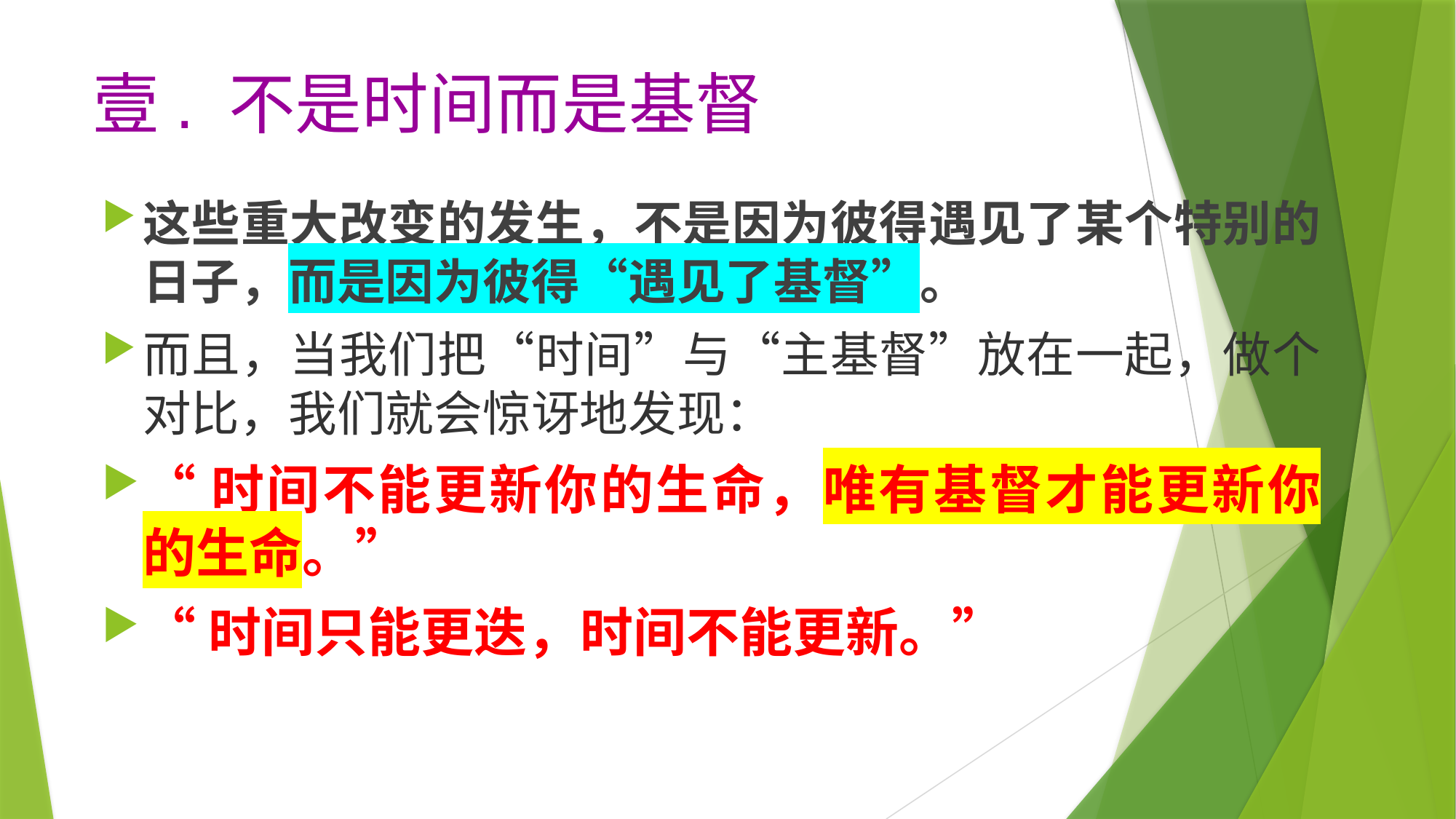

# 壹. 不是时间而是基督
这些重大改变的发生，不是因为彼得遇见了某个特别的日子，而是因为彼得“遇见了基督”。
而且，当我们把“时间”与“主基督”放在一起，做个对比，我们就会惊讶地发现：
“时间不能更新你的生命，唯有基督才能更新你的生命。”
“时间只能更迭，时间不能更新。”